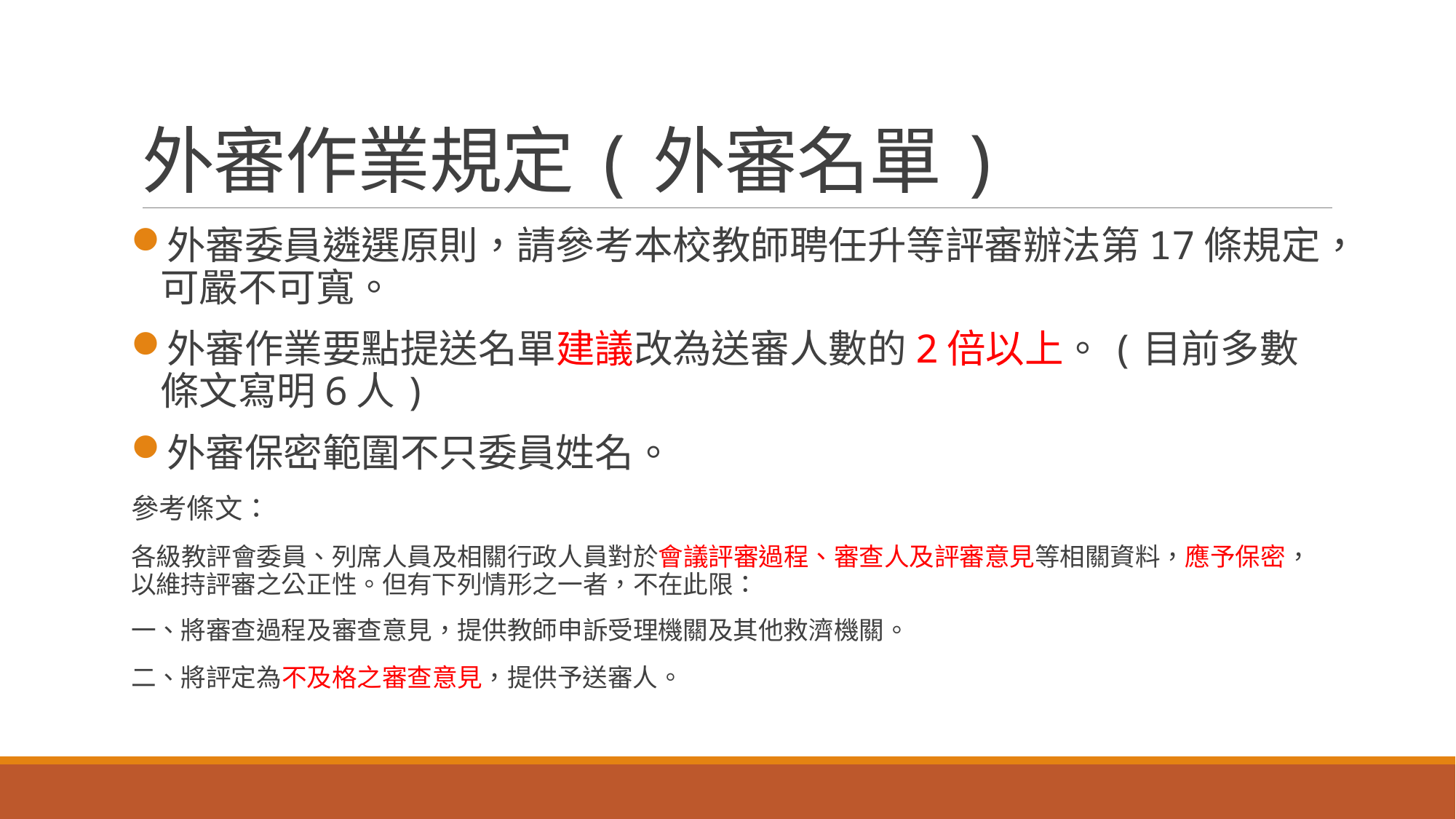

# 外審作業規定(外審名單)
外審委員遴選原則，請參考本校教師聘任升等評審辦法第17條規定，可嚴不可寬。
外審作業要點提送名單建議改為送審人數的2倍以上。(目前多數條文寫明6人)
外審保密範圍不只委員姓名。
參考條文：
各級教評會委員、列席人員及相關行政人員對於會議評審過程、審查人及評審意見等相關資料，應予保密，以維持評審之公正性。但有下列情形之一者，不在此限：
一、將審查過程及審查意見，提供教師申訴受理機關及其他救濟機關。
二、將評定為不及格之審查意見，提供予送審人。